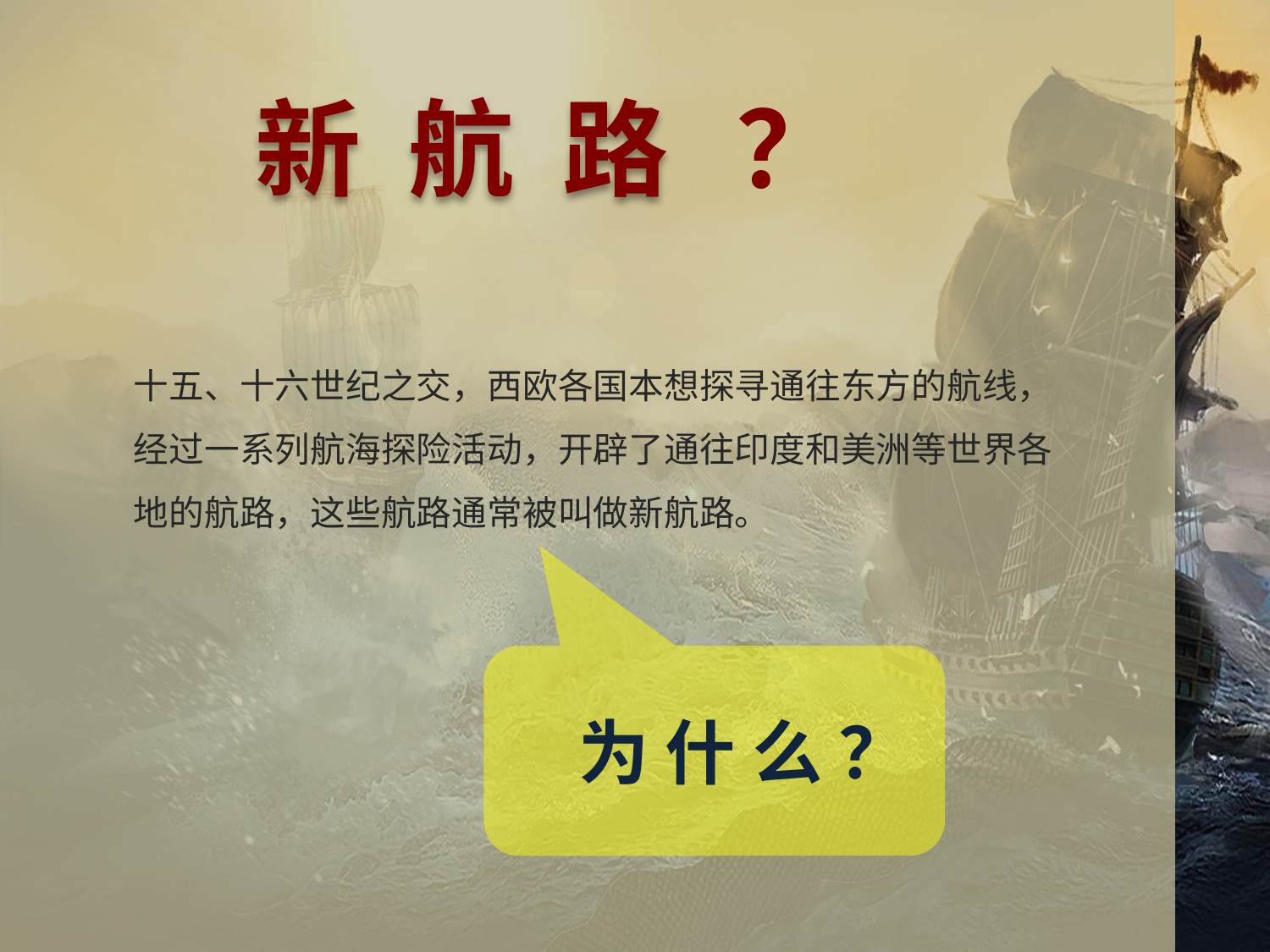

新  航  路
？
十五、十六世纪之交，西欧各国本想探寻通往东方的航线，经过一系列航海探险活动，开辟了通往印度和美洲等世界各地的航路，这些航路通常被叫做新航路。

为 什 么 ？